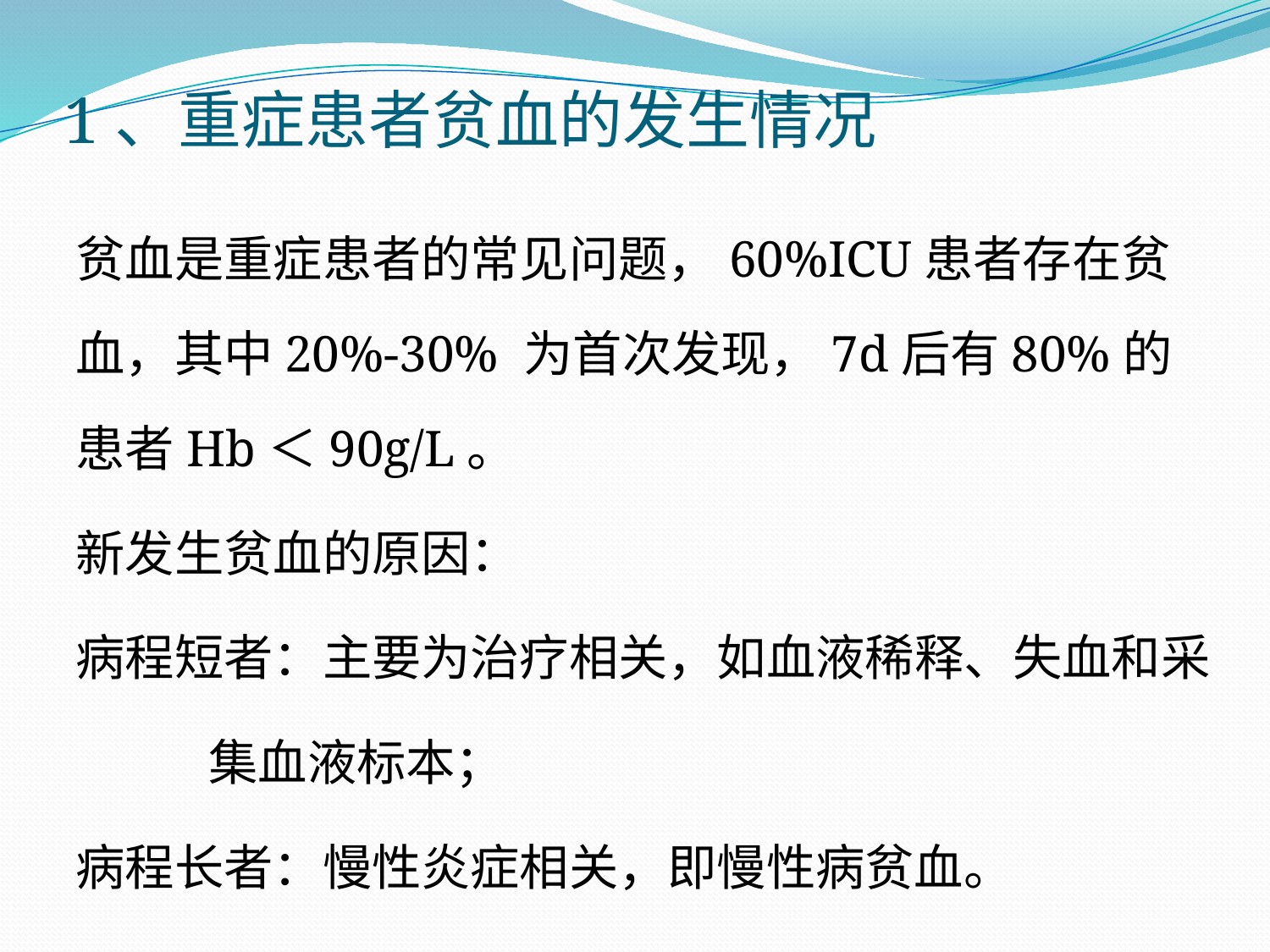

# 1、重症患者贫血的发生情况
贫血是重症患者的常见问题，60%ICU患者存在贫血，其中20%-30% 为首次发现，7d后有80%的患者Hb＜90g/L。
新发生贫血的原因：
病程短者：主要为治疗相关，如血液稀释、失血和采
           集血液标本；
病程长者：慢性炎症相关，即慢性病贫血。